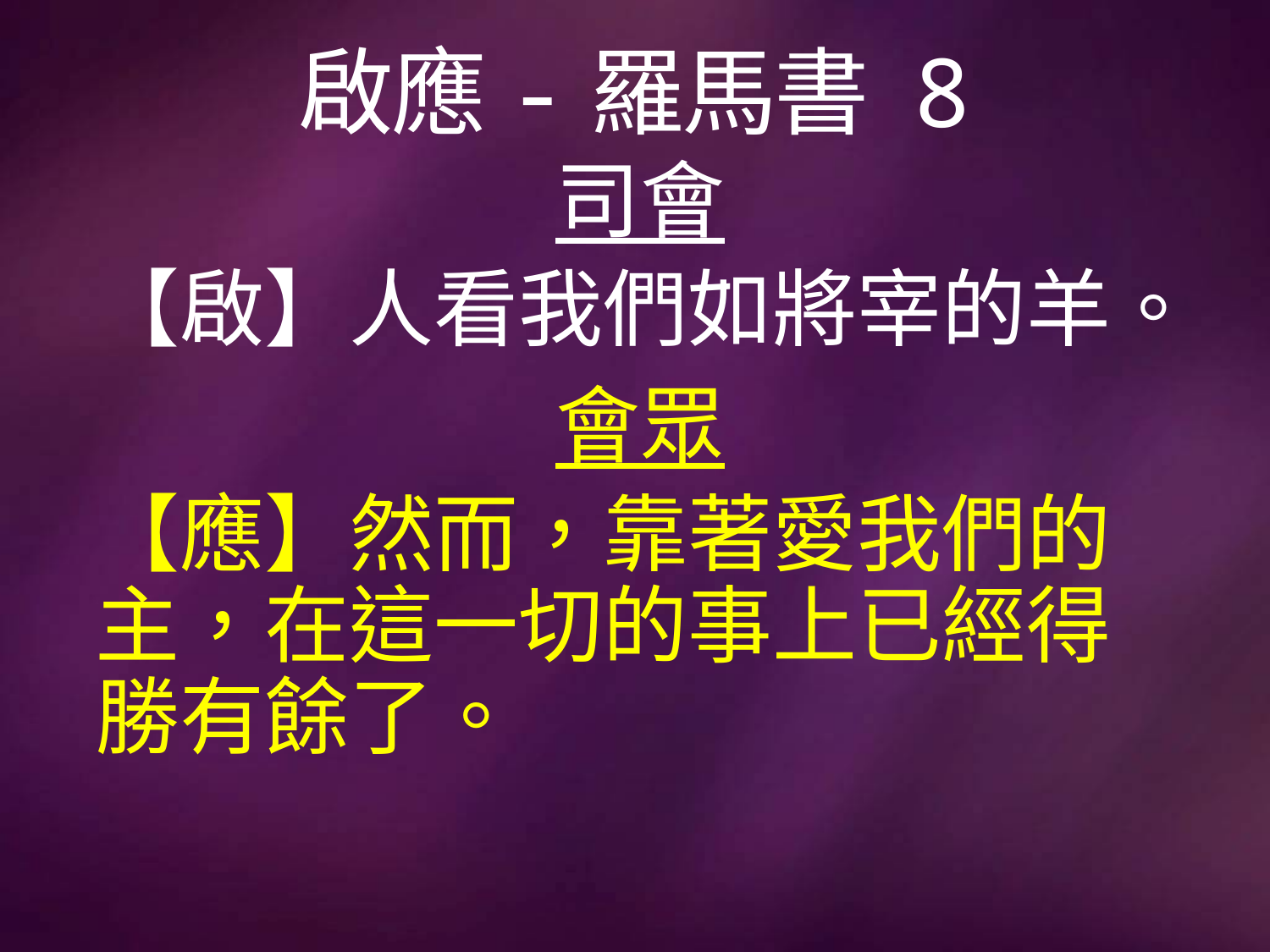

# 啟應-羅馬書 8
司會
【啟】人看我們如將宰的羊。

會眾
【應】然而，靠著愛我們的主，在這一切的事上已經得勝有餘了。